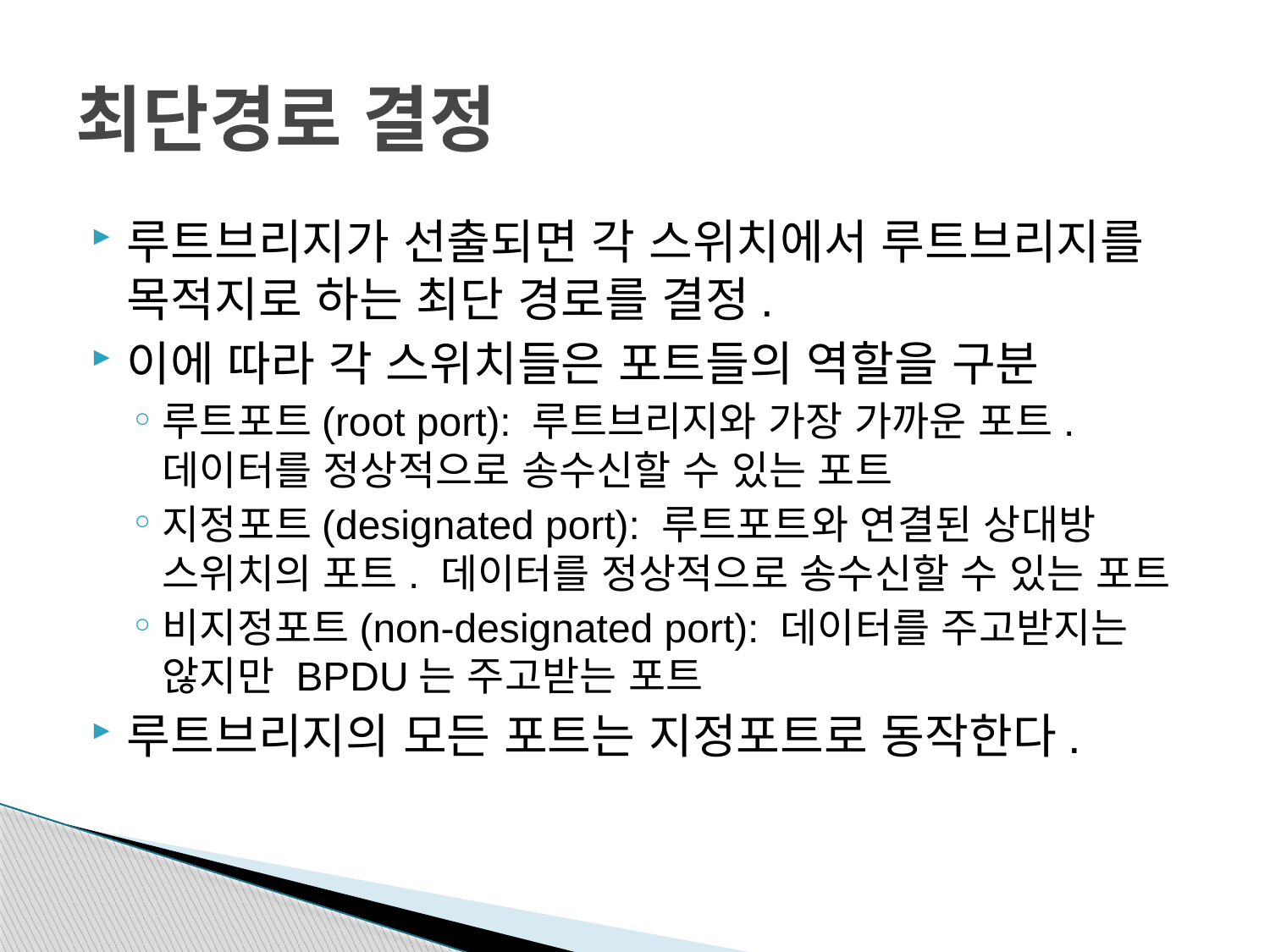

# 최단경로 결정
루트브리지가 선출되면 각 스위치에서 루트브리지를 목적지로 하는 최단 경로를 결정.
이에 따라 각 스위치들은 포트들의 역할을 구분
루트포트(root port): 루트브리지와 가장 가까운 포트. 데이터를 정상적으로 송수신할 수 있는 포트
지정포트(designated port): 루트포트와 연결된 상대방 스위치의 포트. 데이터를 정상적으로 송수신할 수 있는 포트
비지정포트(non-designated port): 데이터를 주고받지는 않지만 BPDU는 주고받는 포트
루트브리지의 모든 포트는 지정포트로 동작한다.